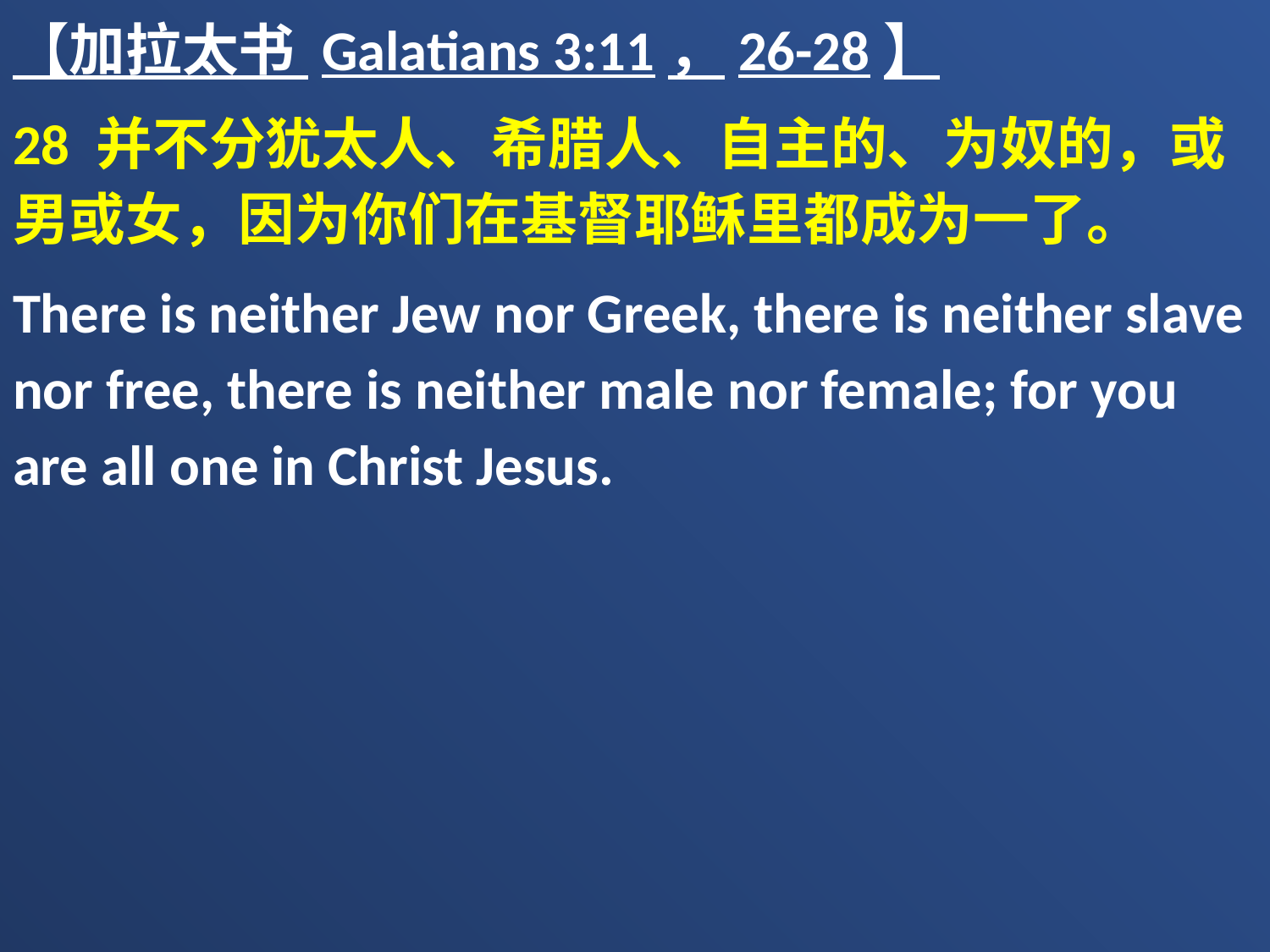

【加拉太书 Galatians 3:11，26-28】
28 并不分犹太人、希腊人、自主的、为奴的，或男或女，因为你们在基督耶稣里都成为一了。
There is neither Jew nor Greek, there is neither slave nor free, there is neither male nor female; for you are all one in Christ Jesus.